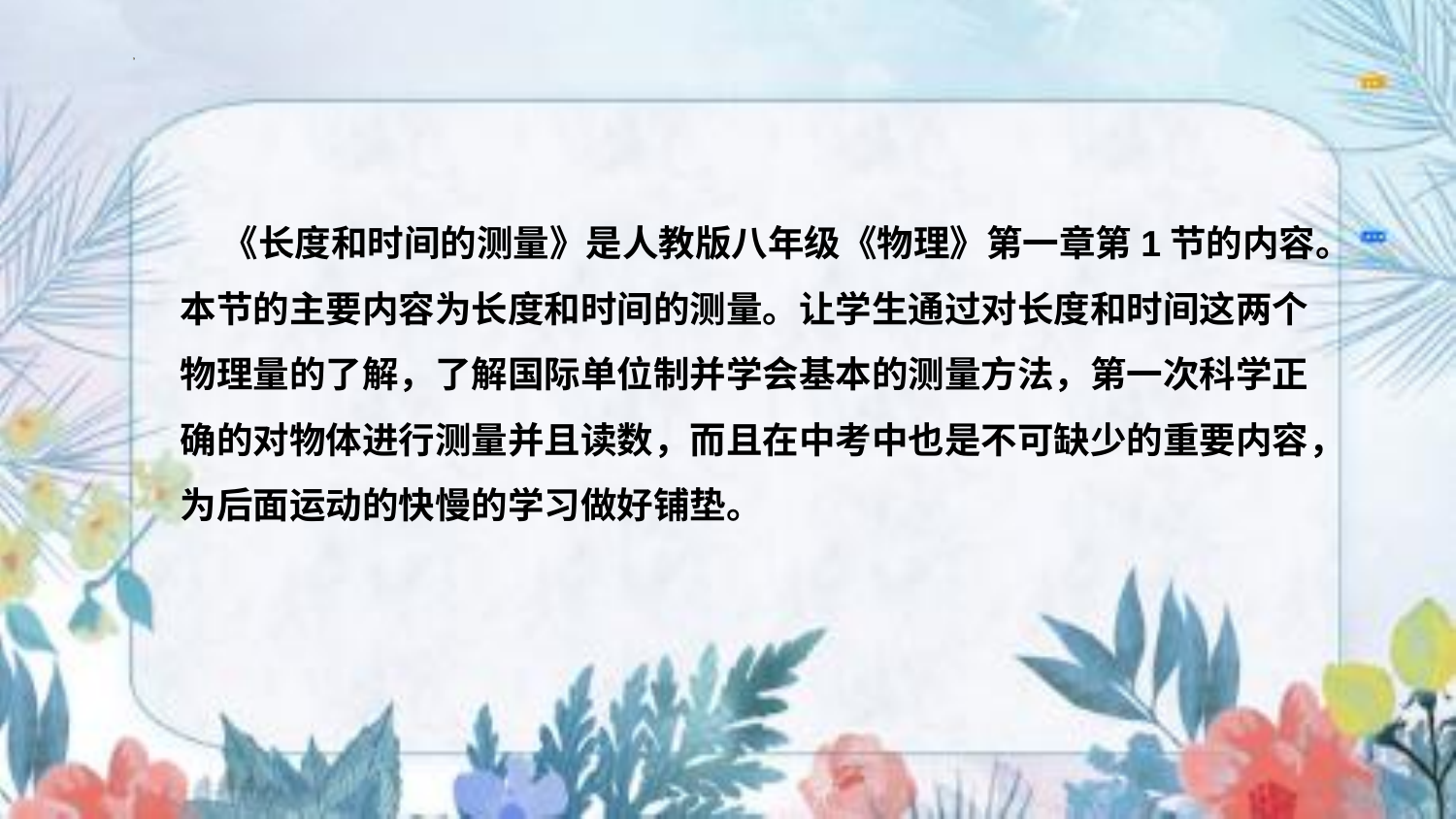

《长度和时间的测量》是人教版八年级《物理》第一章第1节的内容。本节的主要内容为长度和时间的测量。让学生通过对长度和时间这两个物理量的了解，了解国际单位制并学会基本的测量方法，第一次科学正确的对物体进行测量并且读数，而且在中考中也是不可缺少的重要内容，为后面运动的快慢的学习做好铺垫。